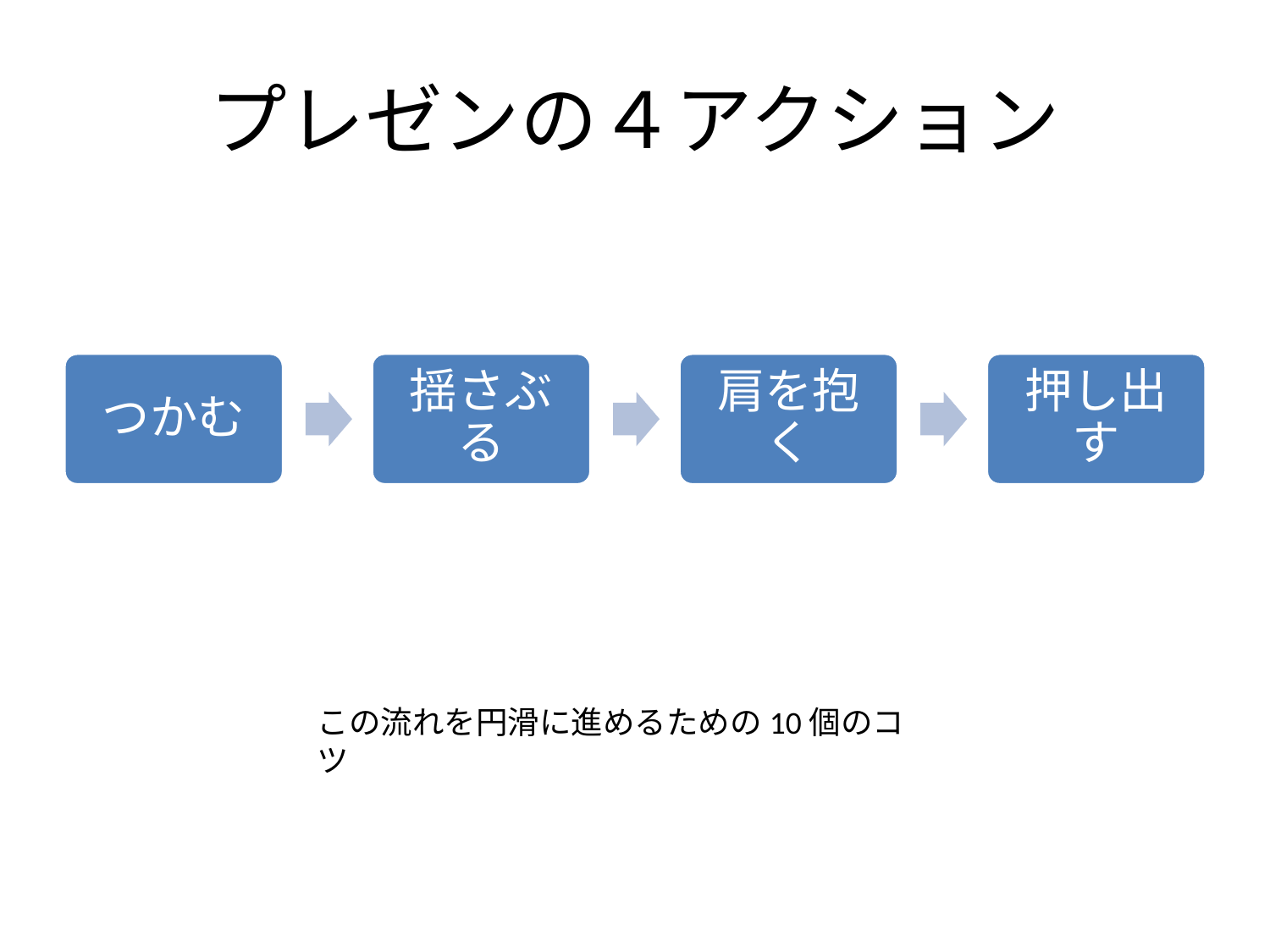

# プレゼンの４アクション
つかむ

揺さぶる

肩を抱く

押し出す
この流れを円滑に進めるための10個のコツ